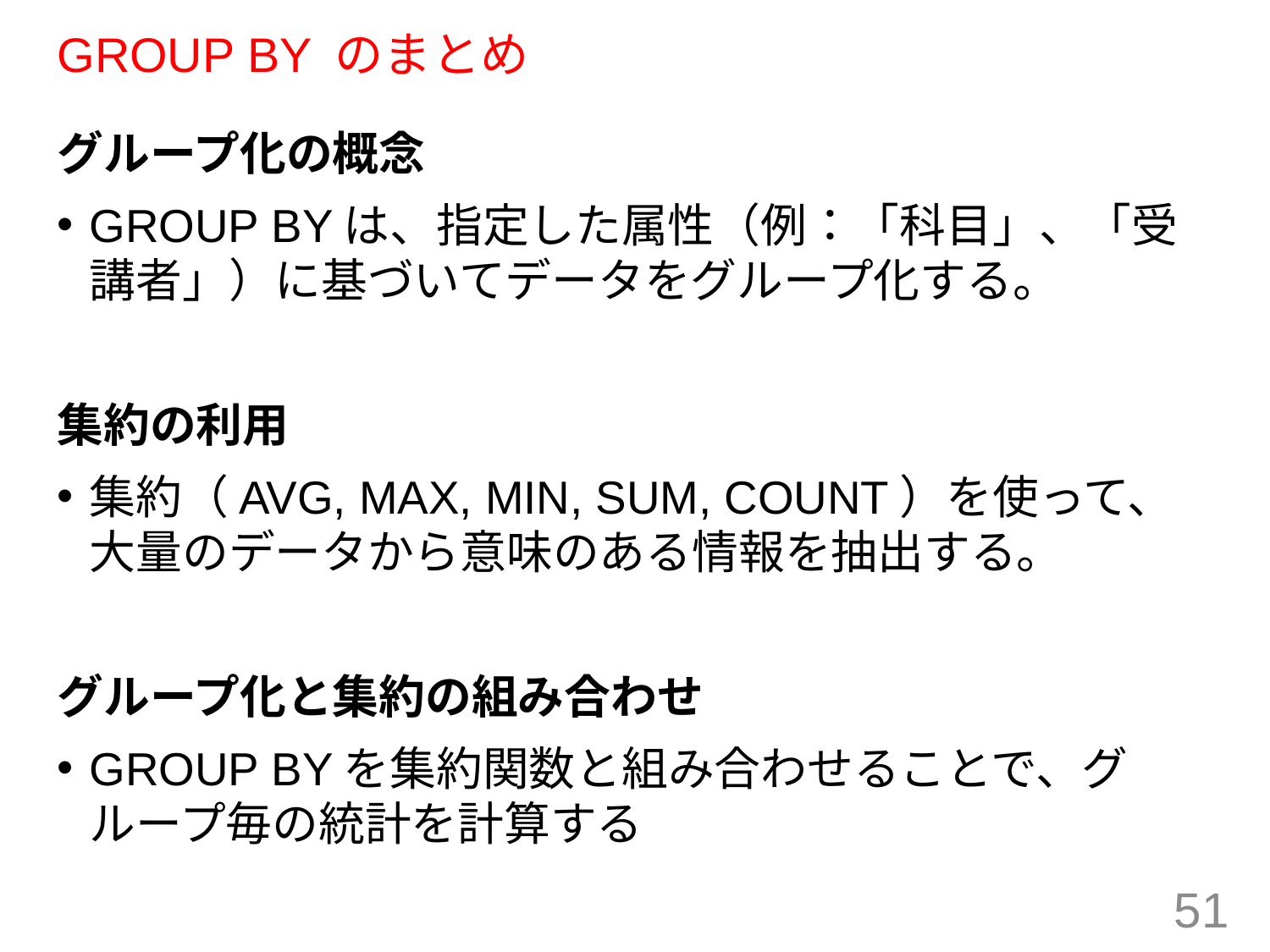

# GROUP BY のまとめ
グループ化の概念
GROUP BYは、指定した属性（例：「科目」、「受講者」）に基づいてデータをグループ化する。

集約の利用
集約（AVG, MAX, MIN, SUM, COUNT）を使って、大量のデータから意味のある情報を抽出する。

グループ化と集約の組み合わせ
GROUP BYを集約関数と組み合わせることで、グループ毎の統計を計算する
51